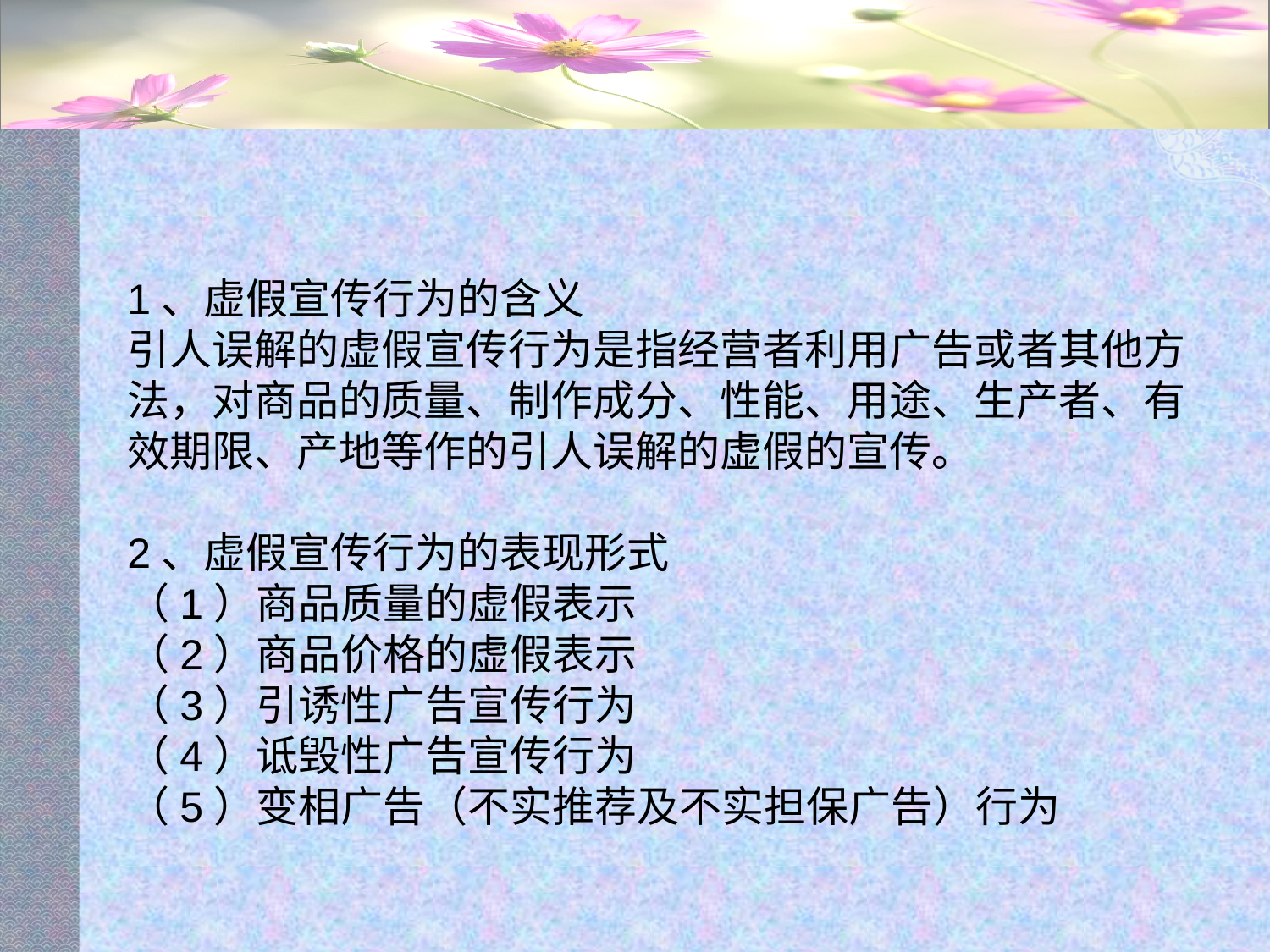

#
1、虚假宣传行为的含义
引人误解的虚假宣传行为是指经营者利用广告或者其他方法，对商品的质量、制作成分、性能、用途、生产者、有效期限、产地等作的引人误解的虚假的宣传。

2、虚假宣传行为的表现形式
（1）商品质量的虚假表示
（2）商品价格的虚假表示
（3）引诱性广告宣传行为
（4）诋毁性广告宣传行为
（5）变相广告（不实推荐及不实担保广告）行为